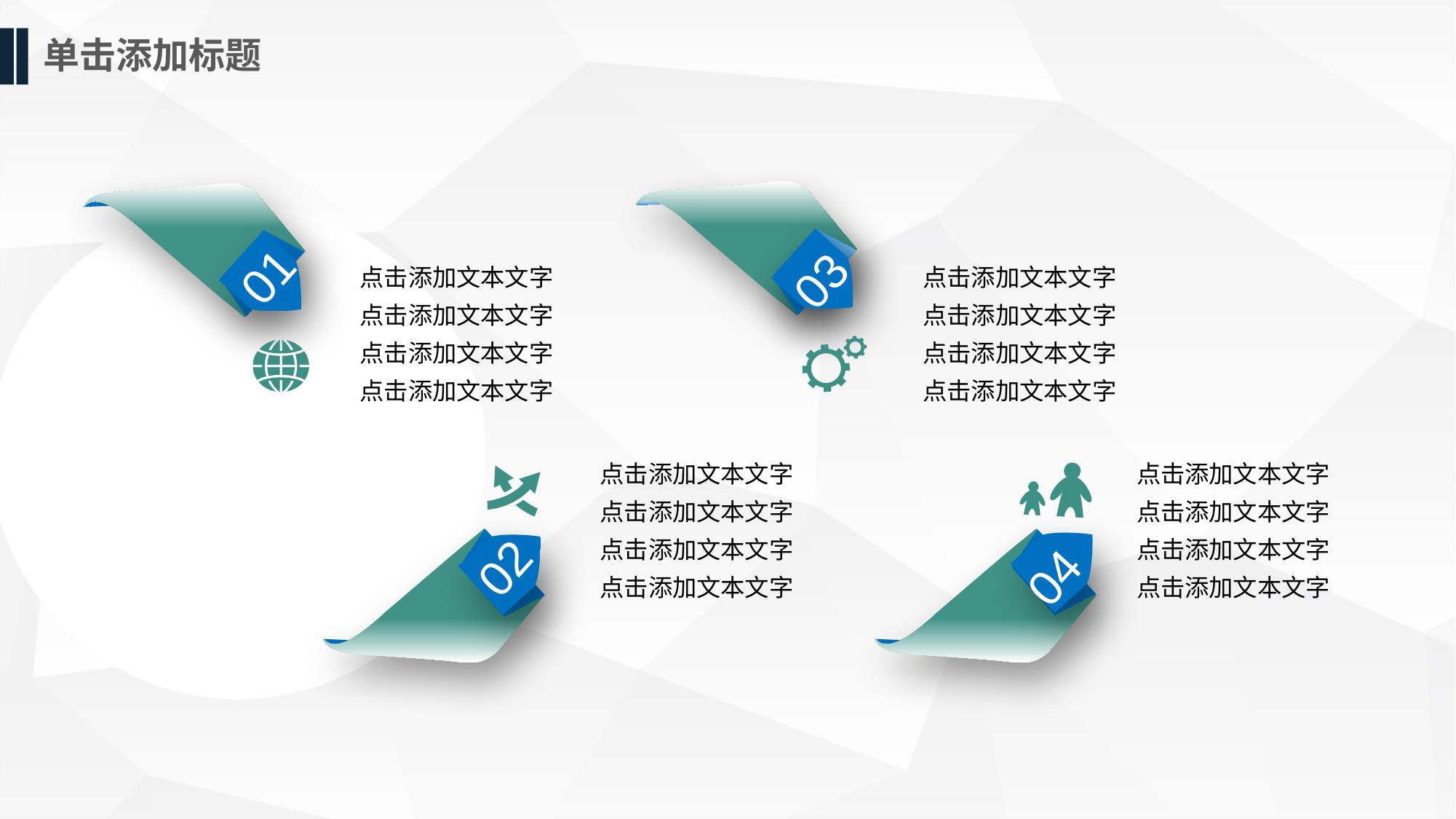

单击添加标题

01
点击添加文本文字
点击添加文本文字
点击添加文本文字
点击添加文本文字
点击添加文本文字
点击添加文本文字
点击添加文本文字
点击添加文本文字

03

点击添加文本文字
点击添加文本文字
点击添加文本文字
点击添加文本文字
点击添加文本文字
点击添加文本文字
点击添加文本文字
点击添加文本文字

02

04

关键词